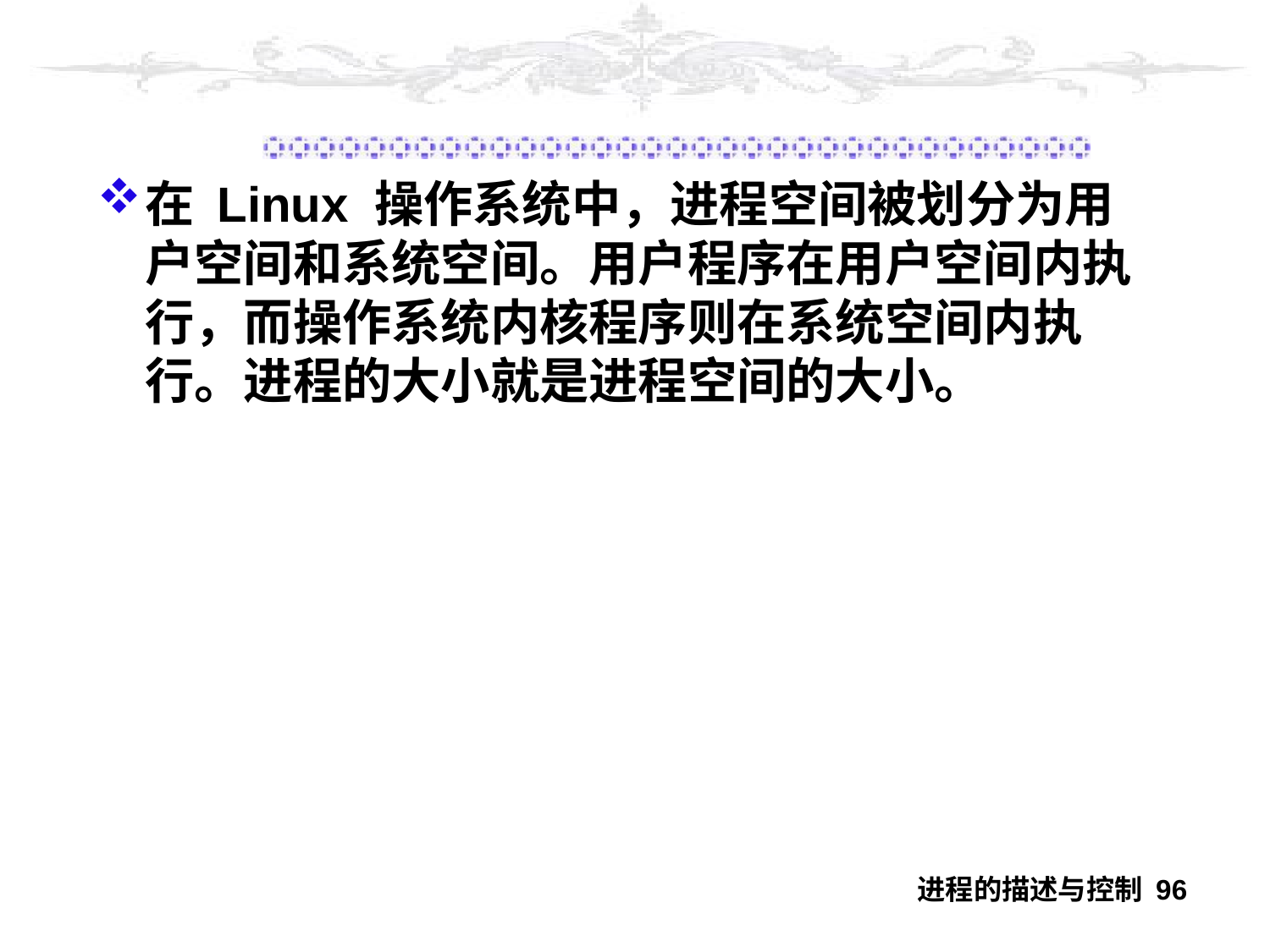

#
在 Linux 操作系统中，进程空间被划分为用户空间和系统空间。用户程序在用户空间内执行，而操作系统内核程序则在系统空间内执行。进程的大小就是进程空间的大小。